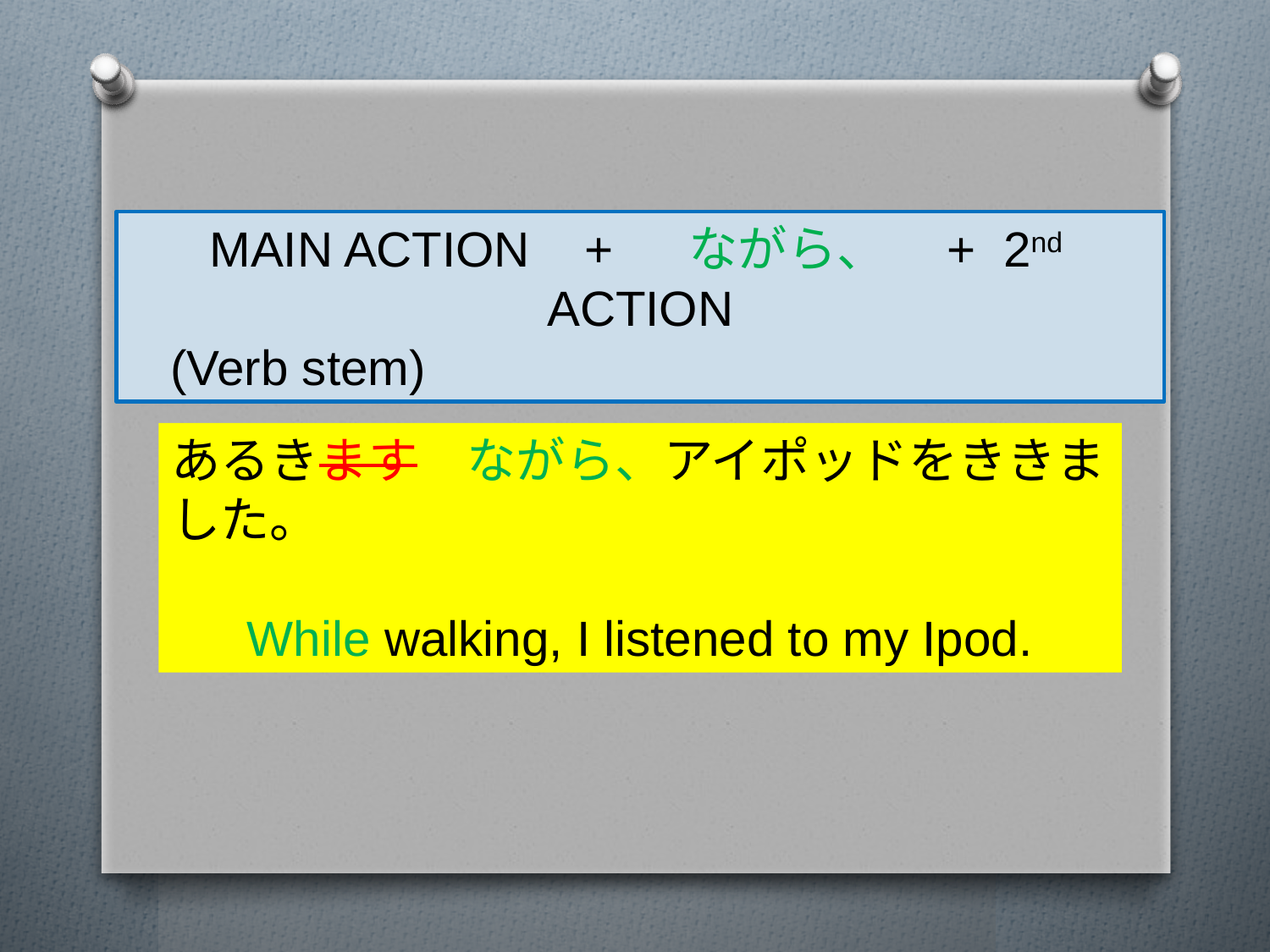

MAIN ACTION    + 　ながら、　+  2nd  ACTION
   (Verb stem)
あるきます　ながら、アイポッドをききました。

While walking, I listened to my Ipod.